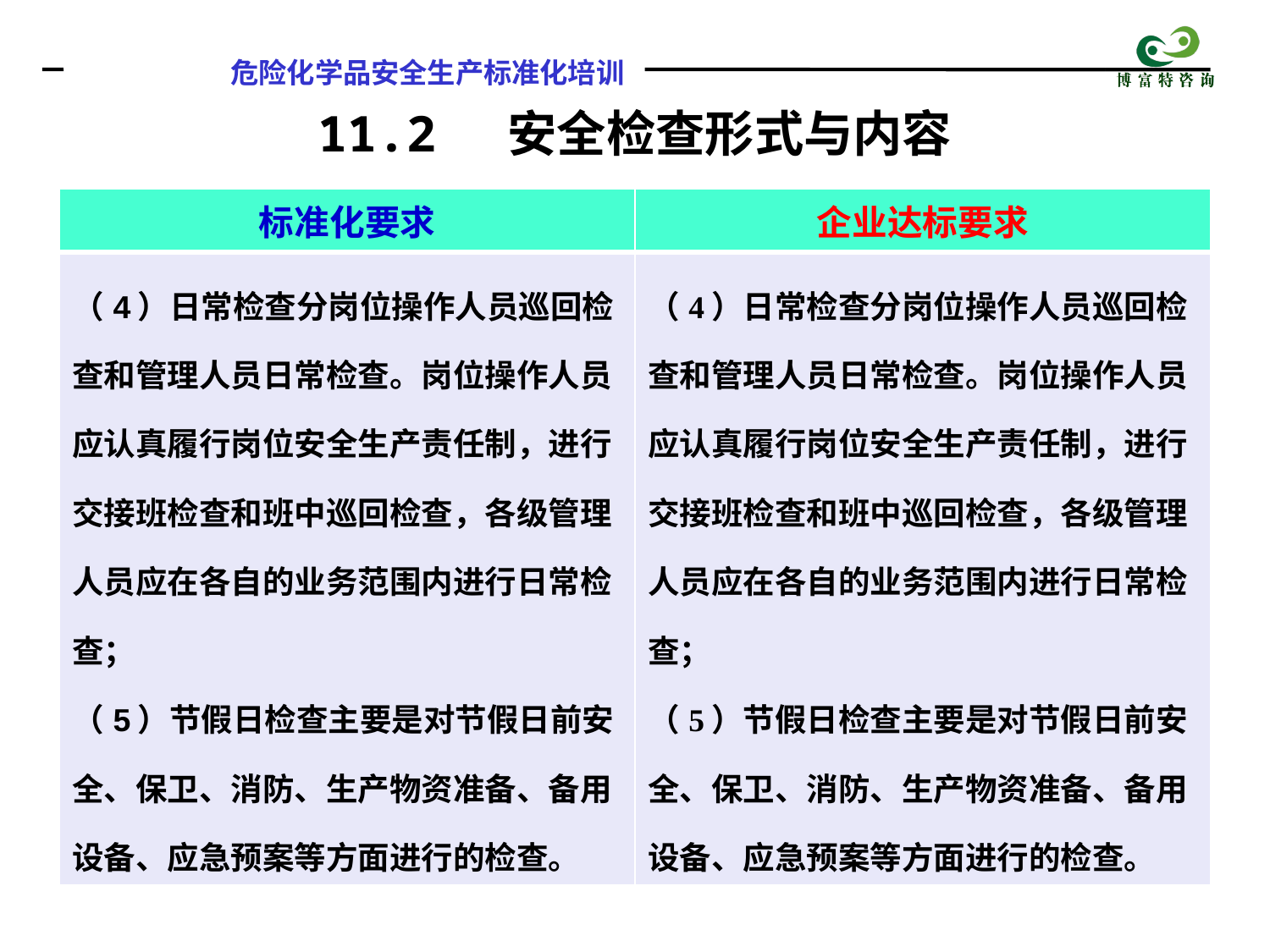

11.2  安全检查形式与内容
| 标准化要求 | 企业达标要求 |
| --- | --- |
| （4）日常检查分岗位操作人员巡回检查和管理人员日常检查。岗位操作人员应认真履行岗位安全生产责任制，进行交接班检查和班中巡回检查，各级管理人员应在各自的业务范围内进行日常检查； （5）节假日检查主要是对节假日前安全、保卫、消防、生产物资准备、备用设备、应急预案等方面进行的检查。 | （4）日常检查分岗位操作人员巡回检查和管理人员日常检查。岗位操作人员应认真履行岗位安全生产责任制，进行交接班检查和班中巡回检查，各级管理人员应在各自的业务范围内进行日常检查； （5）节假日检查主要是对节假日前安全、保卫、消防、生产物资准备、备用设备、应急预案等方面进行的检查。 |